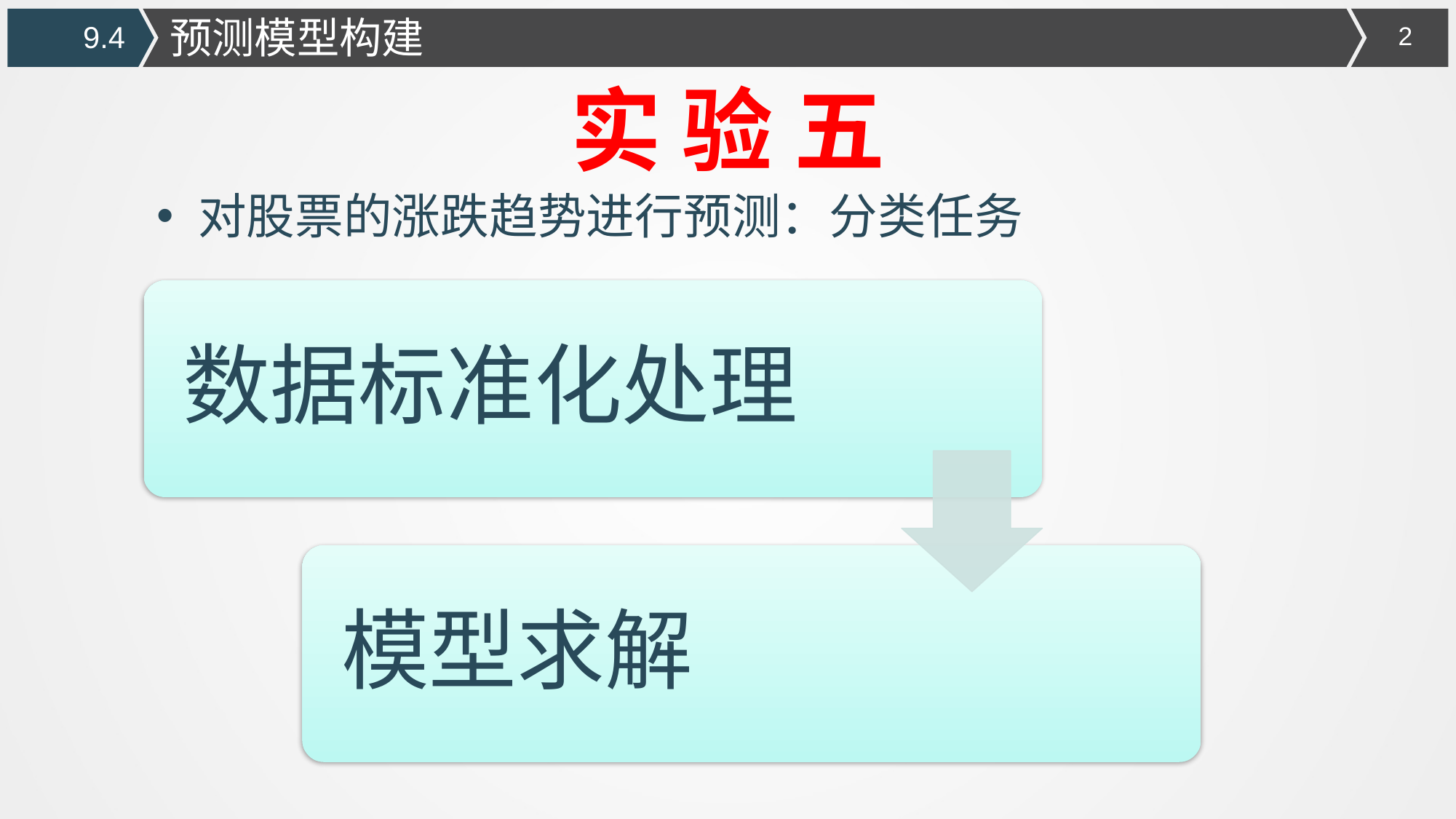

预测模型构建
9.4
实 验 五
对股票的涨跌趋势进行预测：分类任务
数据标准化处理
模型求解